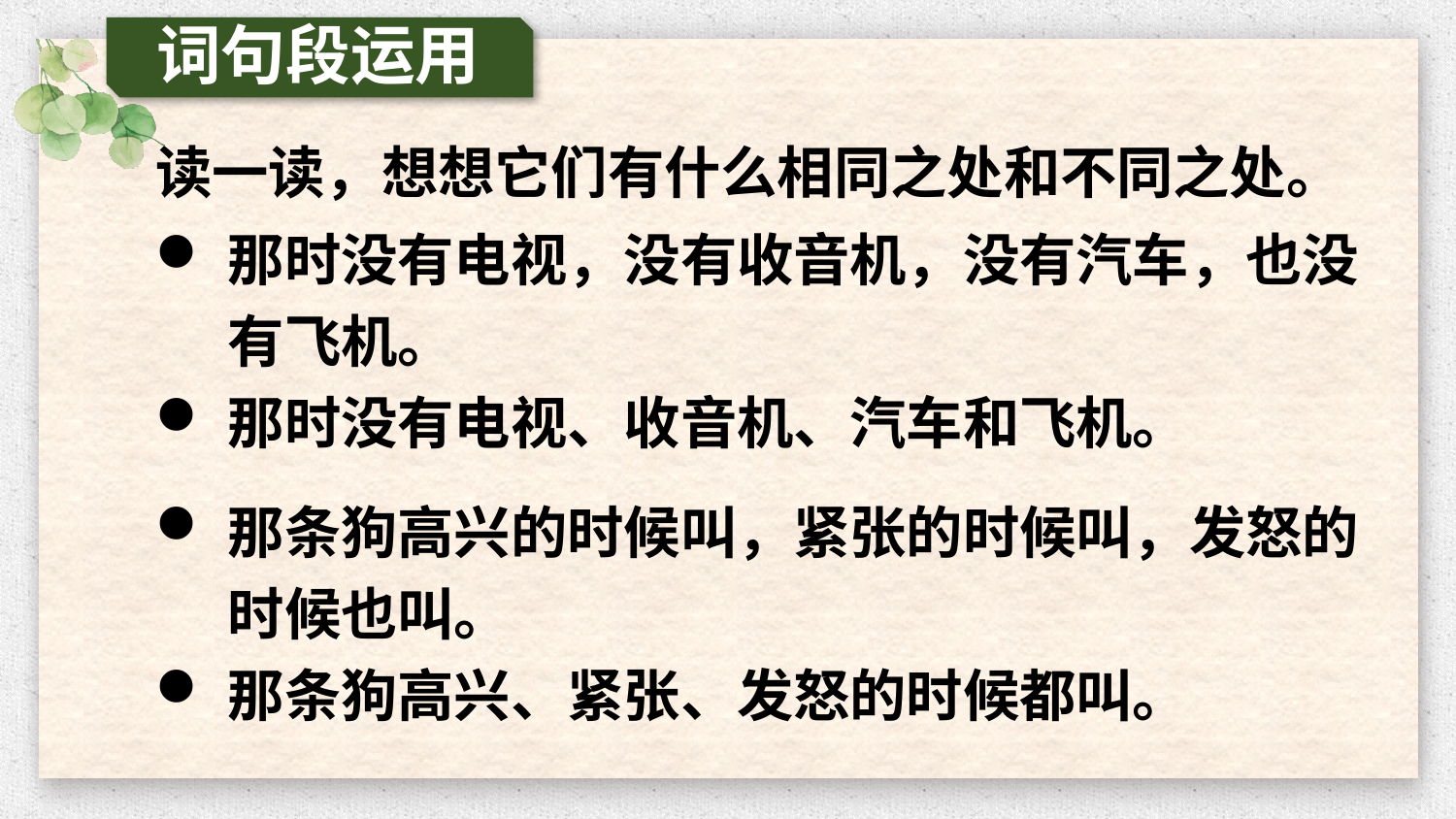

词句段运用
读一读，想想它们有什么相同之处和不同之处。
那时没有电视，没有收音机，没有汽车，也没有飞机。
那时没有电视、收音机、汽车和飞机。
那条狗高兴的时候叫，紧张的时候叫，发怒的时候也叫。
那条狗高兴、紧张、发怒的时候都叫。